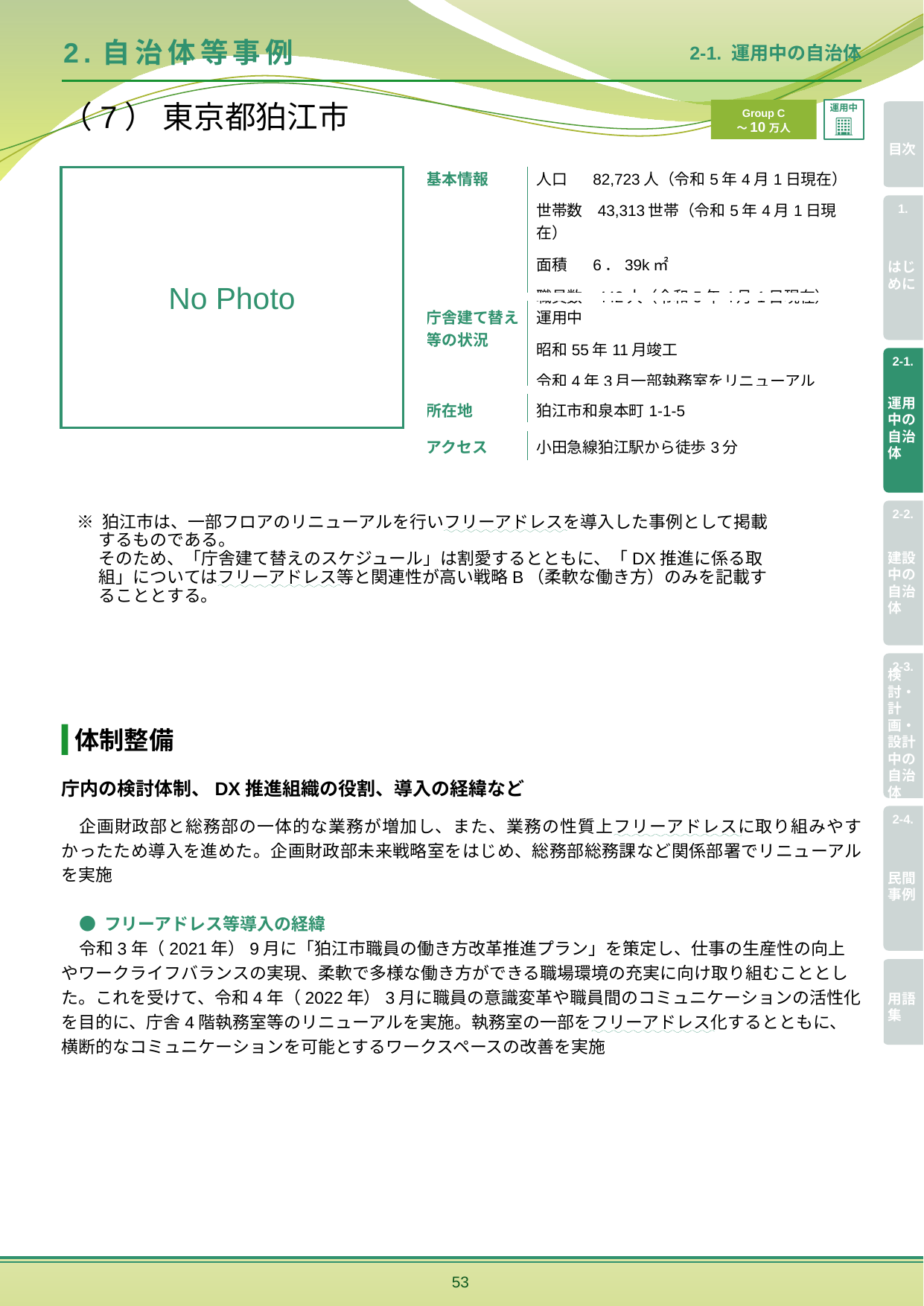

# 2.自治体等事例
2-1. 運用中の自治体
Group C
～10万人
運用中

（7） 東京都狛江市
No Photo
| 基本情報 | 人口 82,723人（令和5年4月1日現在） 世帯数 43,313世帯（令和5年4月1日現在） 面積 6．39k㎡ 職員数 442人（令和5年4月1日現在） |
| --- | --- |
| 庁舎建て替え 等の状況 | 運用中 昭和55年11月竣工 令和4年3月一部執務室をリニューアル |
| 所在地 | 狛江市和泉本町1-1-5 |
| アクセス | 小田急線狛江駅から徒歩3分 |
※ 狛江市は、一部フロアのリニューアルを行いフリーアドレスを導入した事例として掲載するものである。
そのため、「庁舎建て替えのスケジュール」は割愛するとともに、「DX推進に係る取組」についてはフリーアドレス等と関連性が高い戦略B（柔軟な働き方）のみを記載することとする。

体制整備
庁内の検討体制、DX推進組織の役割、導入の経緯など
企画財政部と総務部の一体的な業務が増加し、また、業務の性質上フリーアドレスに取り組みやすかったため導入を進めた。企画財政部未来戦略室をはじめ、総務部総務課など関係部署でリニューアルを実施

● フリーアドレス等導入の経緯
令和3年（2021年）9月に「狛江市職員の働き方改革推進プラン」を策定し、仕事の生産性の向上やワークライフバランスの実現、柔軟で多様な働き方ができる職場環境の充実に向け取り組むこととした。これを受けて、令和4年（2022年）3月に職員の意識変革や職員間のコミュニケーションの活性化を目的に、庁舎4階執務室等のリニューアルを実施。執務室の一部をフリーアドレス化するとともに、横断的なコミュニケーションを可能とするワークスペースの改善を実施
53